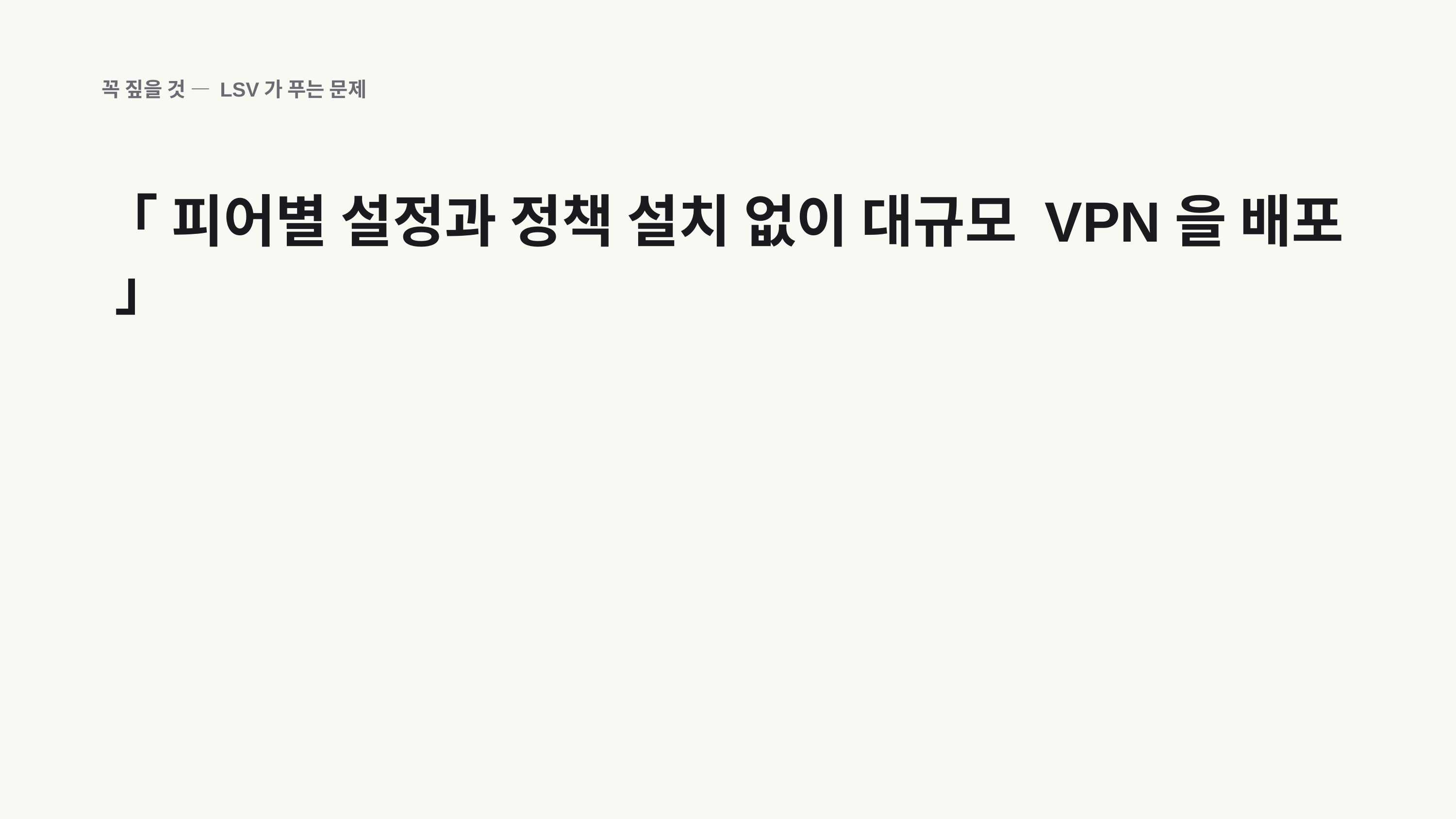

꼭 짚을 것 — LSV가 푸는 문제
「 피어별 설정과 정책 설치 없이 대규모 VPN을 배포 」